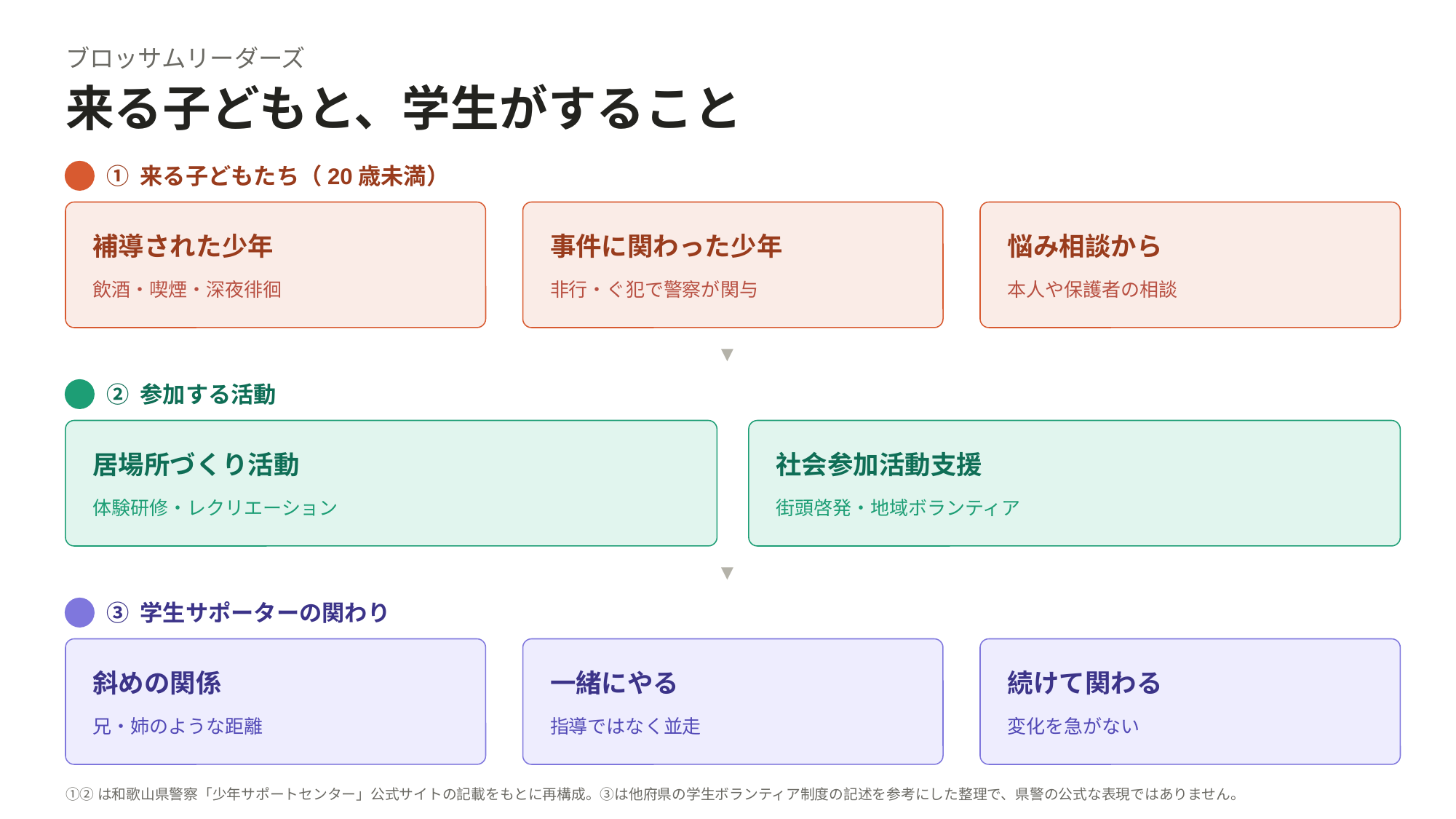

ブロッサムリーダーズ
来る子どもと、学生がすること
① 来る子どもたち（20歳未満）

補導された少年
事件に関わった少年
悩み相談から
飲酒・喫煙・深夜徘徊
非行・ぐ犯で警察が関与
本人や保護者の相談
▼
② 参加する活動

居場所づくり活動
社会参加活動支援
体験研修・レクリエーション
街頭啓発・地域ボランティア
▼
③ 学生サポーターの関わり

斜めの関係
一緒にやる
続けて関わる
兄・姉のような距離
指導ではなく並走
変化を急がない
①②は和歌山県警察「少年サポートセンター」公式サイトの記載をもとに再構成。③は他府県の学生ボランティア制度の記述を参考にした整理で、県警の公式な表現ではありません。